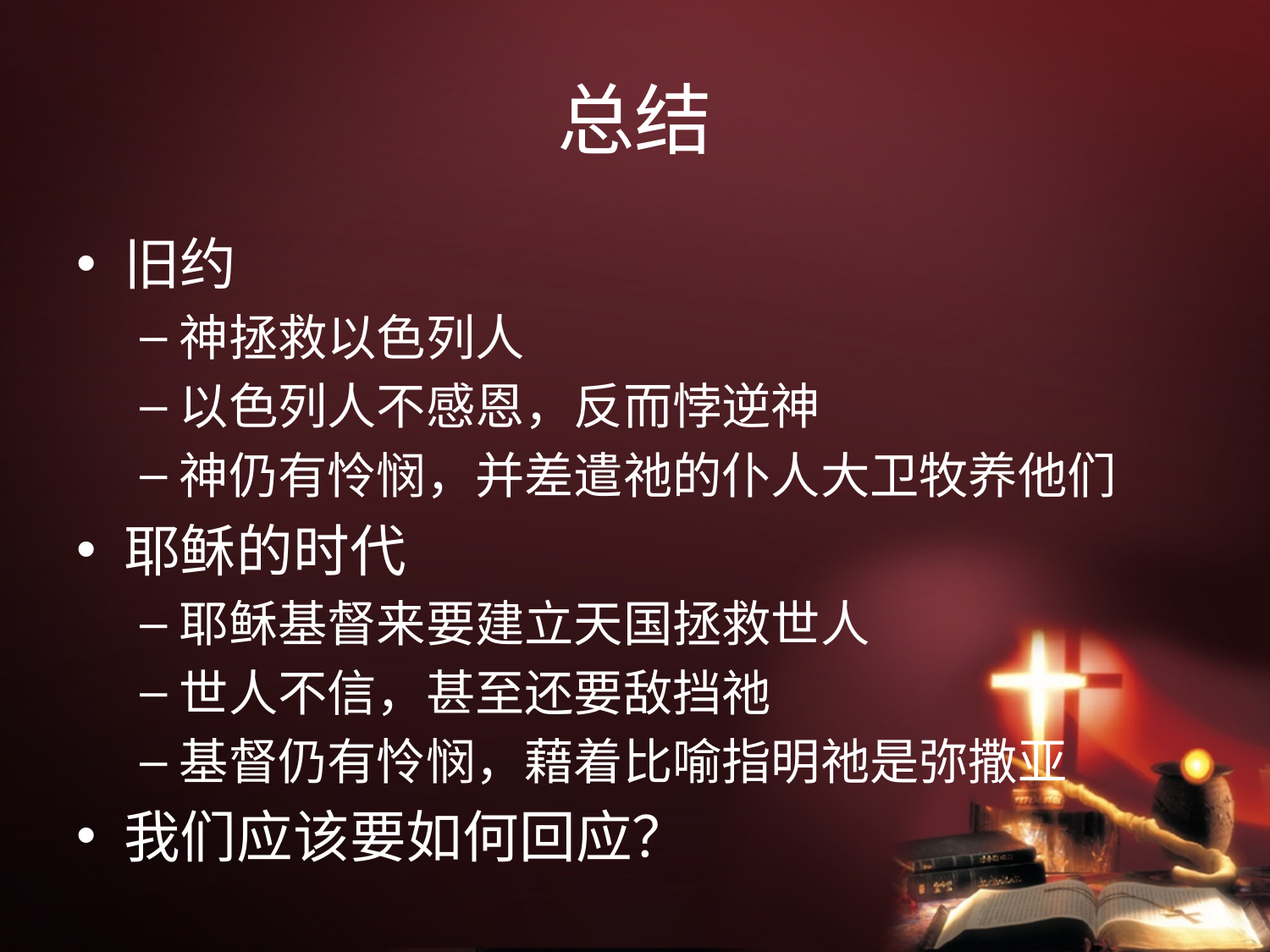

# 总结
旧约
神拯救以色列人
以色列人不感恩，反而悖逆神
神仍有怜悯，并差遣祂的仆人大卫牧养他们
耶稣的时代
耶稣基督来要建立天国拯救世人
世人不信，甚至还要敌挡祂
基督仍有怜悯，藉着比喻指明祂是弥撒亚
我们应该要如何回应？